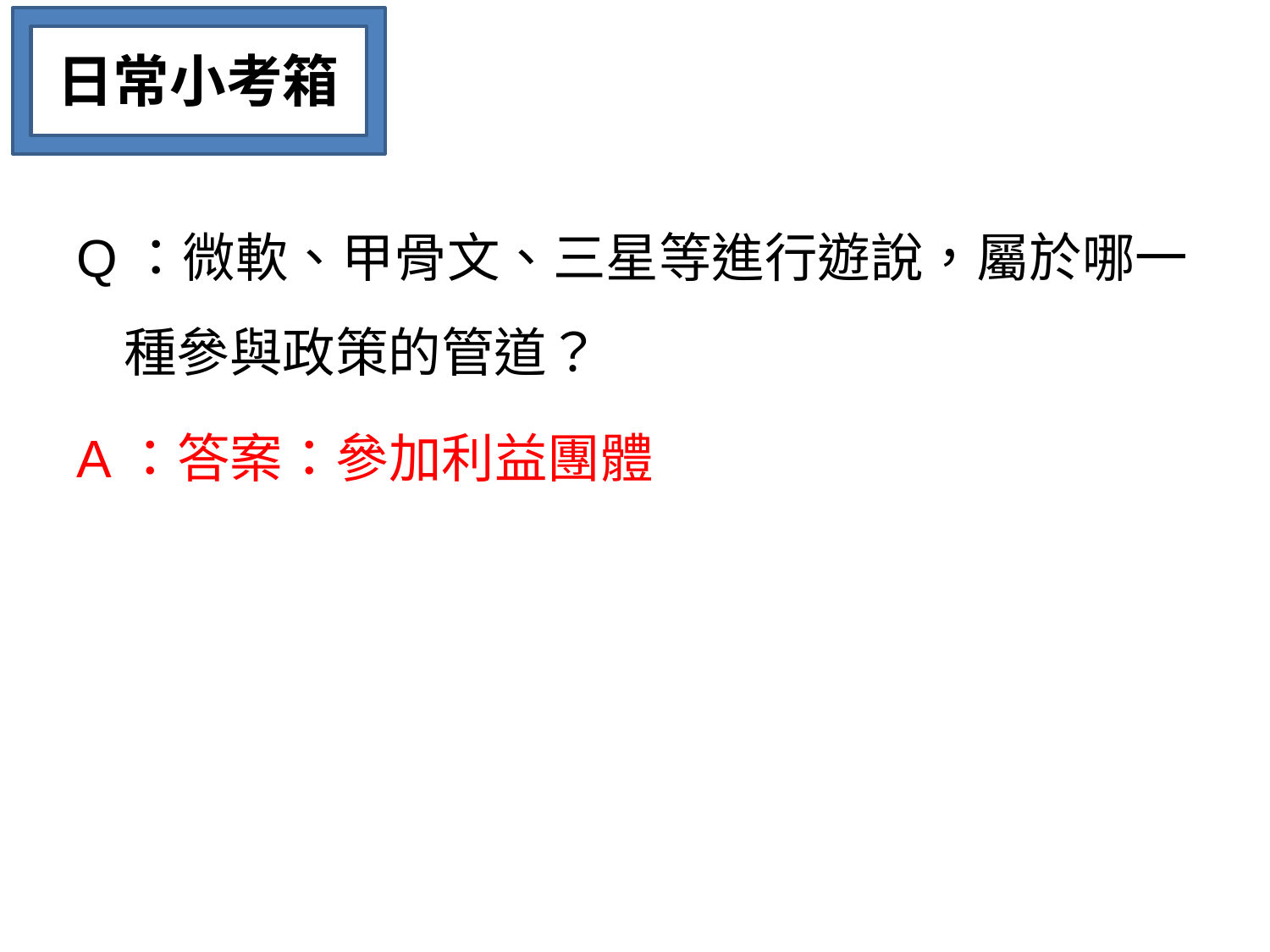

日常小考箱
Q：微軟、甲骨文、三星等進行遊說，屬於哪一種參與政策的管道？
A：答案：參加利益團體